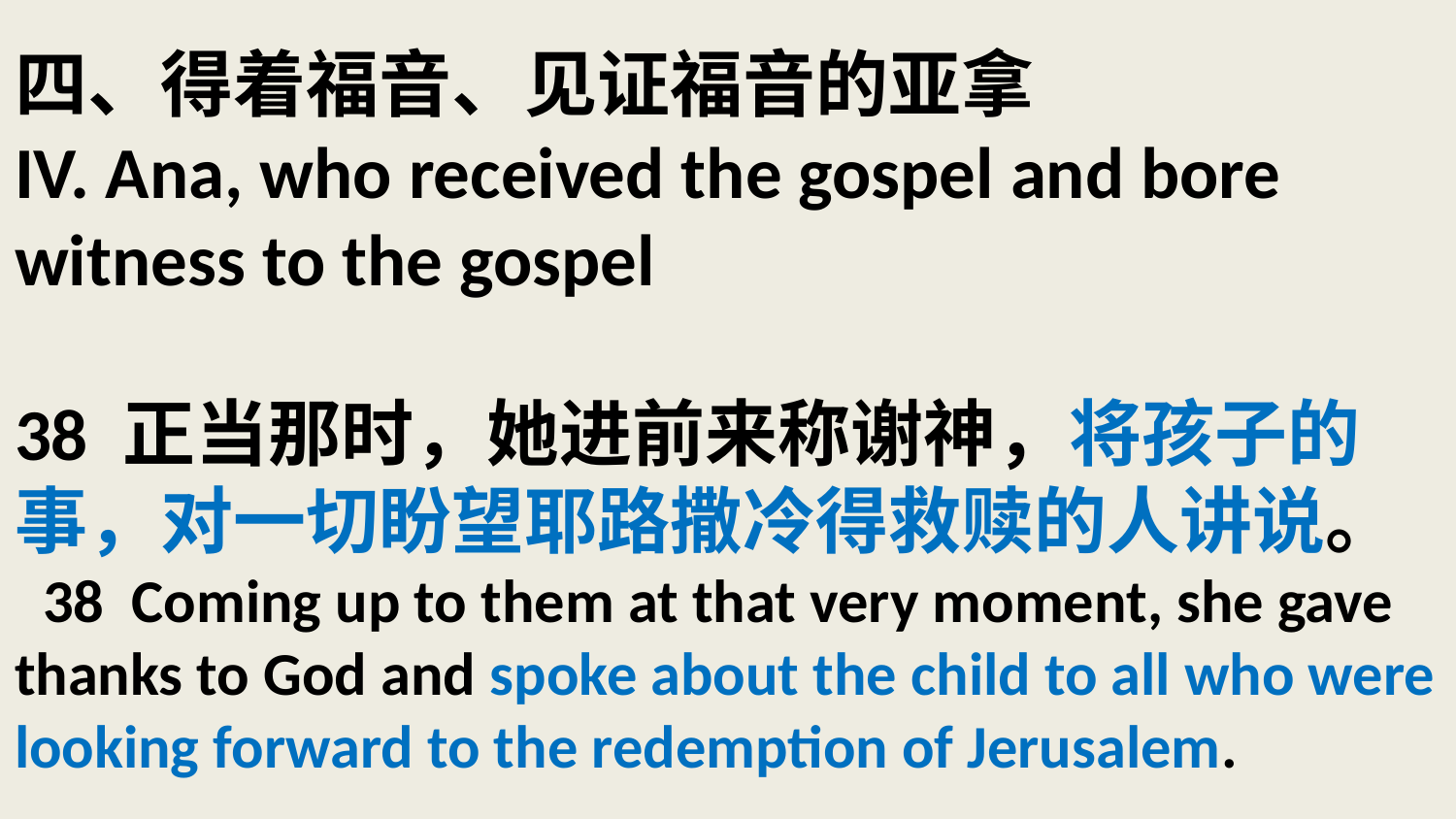

# 四、得着福音、见证福音的亚拿 IV. Ana, who received the gospel and bore witness to the gospel 38 正当那时，她进前来称谢神，将孩子的事，对一切盼望耶路撒冷得救赎的人讲说。 38  Coming up to them at that very moment, she gave thanks to God and spoke about the child to all who were looking forward to the redemption of Jerusalem.